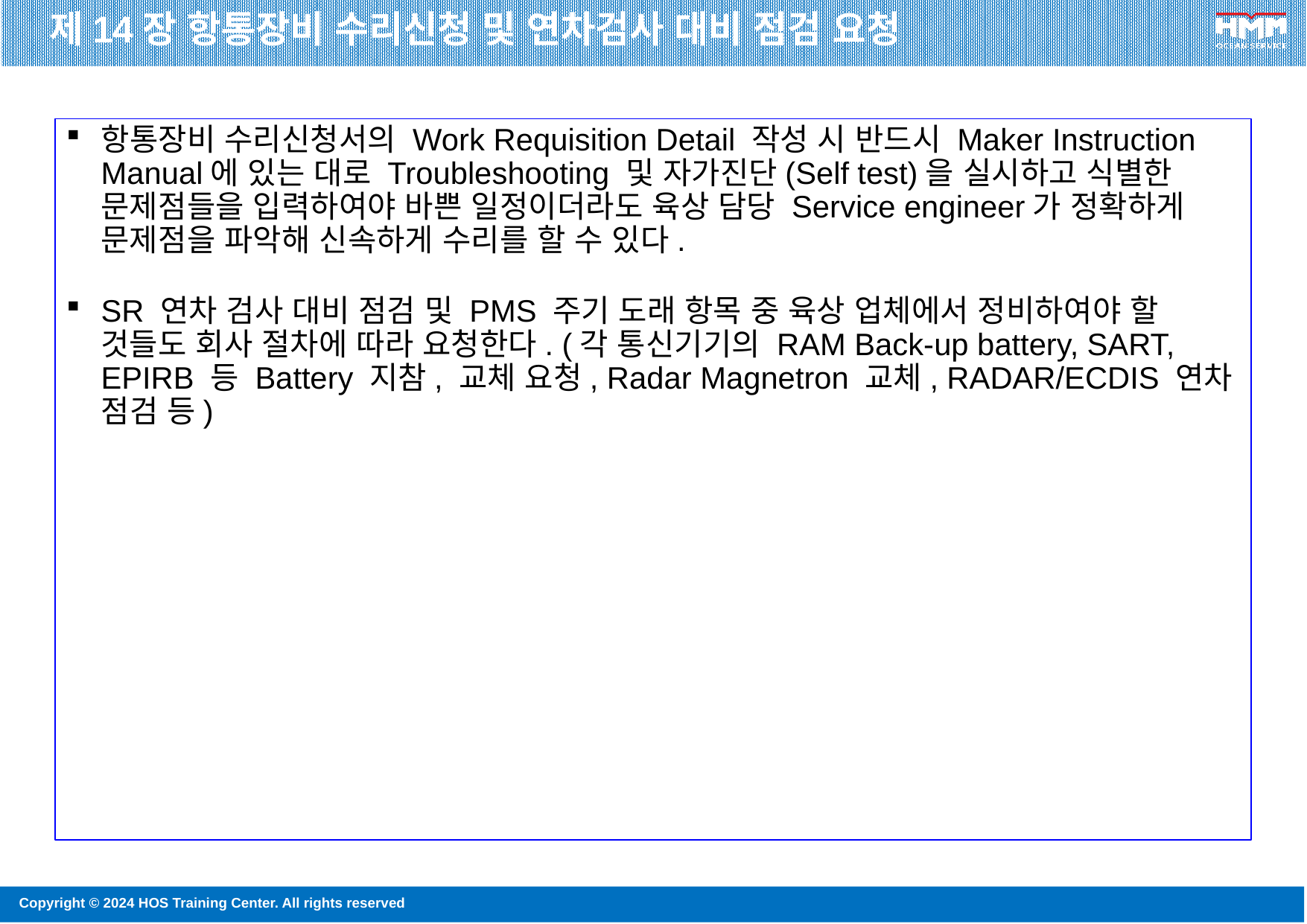

제14장 항통장비 수리신청 및 연차검사 대비 점검 요청
항통장비 수리신청서의 Work Requisition Detail 작성 시 반드시 Maker Instruction Manual에 있는 대로 Troubleshooting 및 자가진단(Self test)을 실시하고 식별한 문제점들을 입력하여야 바쁜 일정이더라도 육상 담당 Service engineer가 정확하게 문제점을 파악해 신속하게 수리를 할 수 있다.
SR 연차 검사 대비 점검 및 PMS 주기 도래 항목 중 육상 업체에서 정비하여야 할 것들도 회사 절차에 따라 요청한다. (각 통신기기의 RAM Back-up battery, SART, EPIRB 등 Battery 지참, 교체 요청, Radar Magnetron 교체, RADAR/ECDIS 연차 점검 등)
127